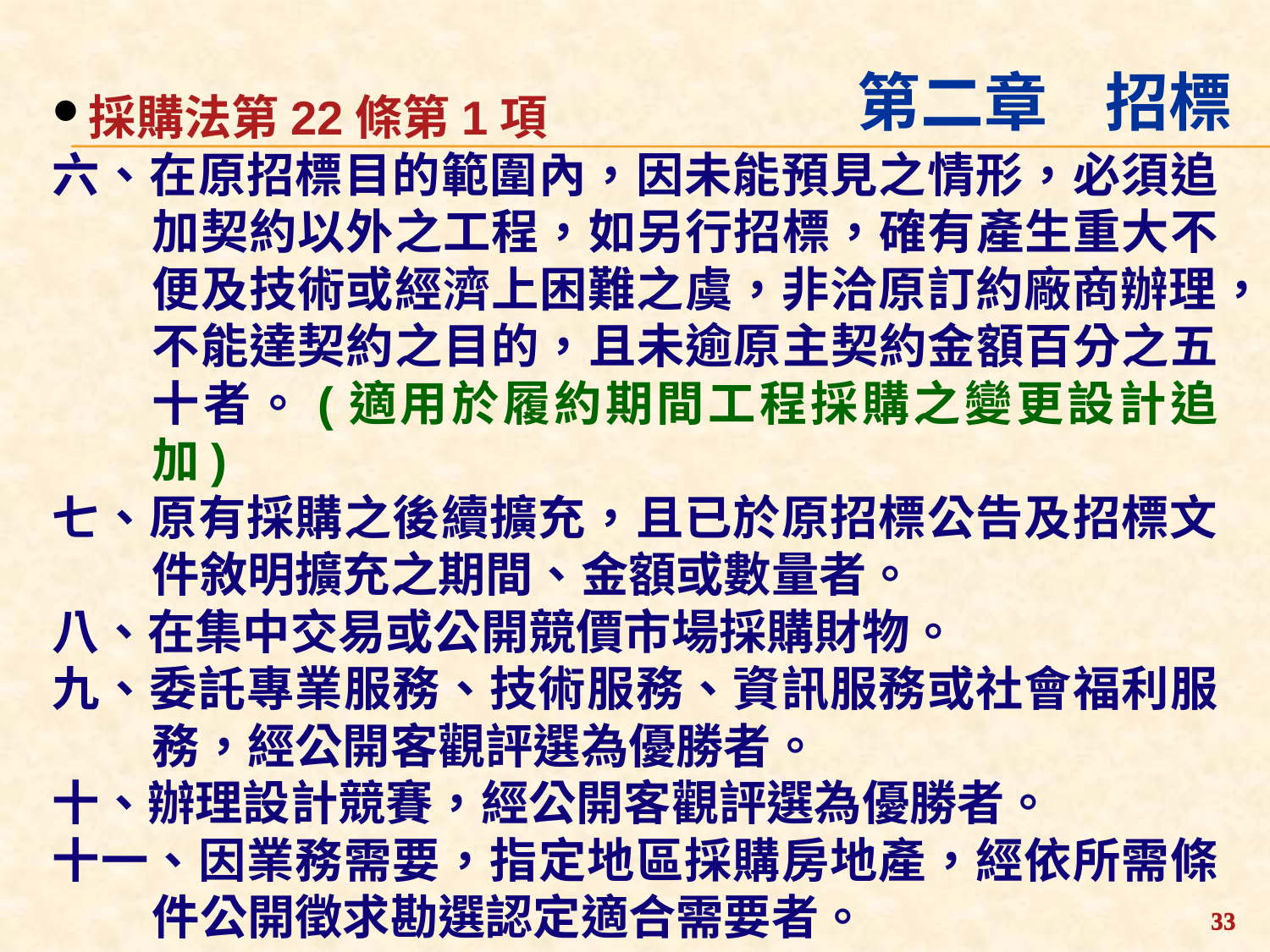

第二章    招標
採購法第22條第1項
六、在原招標目的範圍內，因未能預見之情形，必須追加契約以外之工程，如另行招標，確有產生重大不便及技術或經濟上困難之虞，非洽原訂約廠商辦理，不能達契約之目的，且未逾原主契約金額百分之五十者。(適用於履約期間工程採購之變更設計追加)
七、原有採購之後續擴充，且已於原招標公告及招標文件敘明擴充之期間、金額或數量者。
八、在集中交易或公開競價市場採購財物。
九、委託專業服務、技術服務、資訊服務或社會福利服務，經公開客觀評選為優勝者。
十、辦理設計競賽，經公開客觀評選為優勝者。
十一、因業務需要，指定地區採購房地產，經依所需條件公開徵求勘選認定適合需要者。
33
33